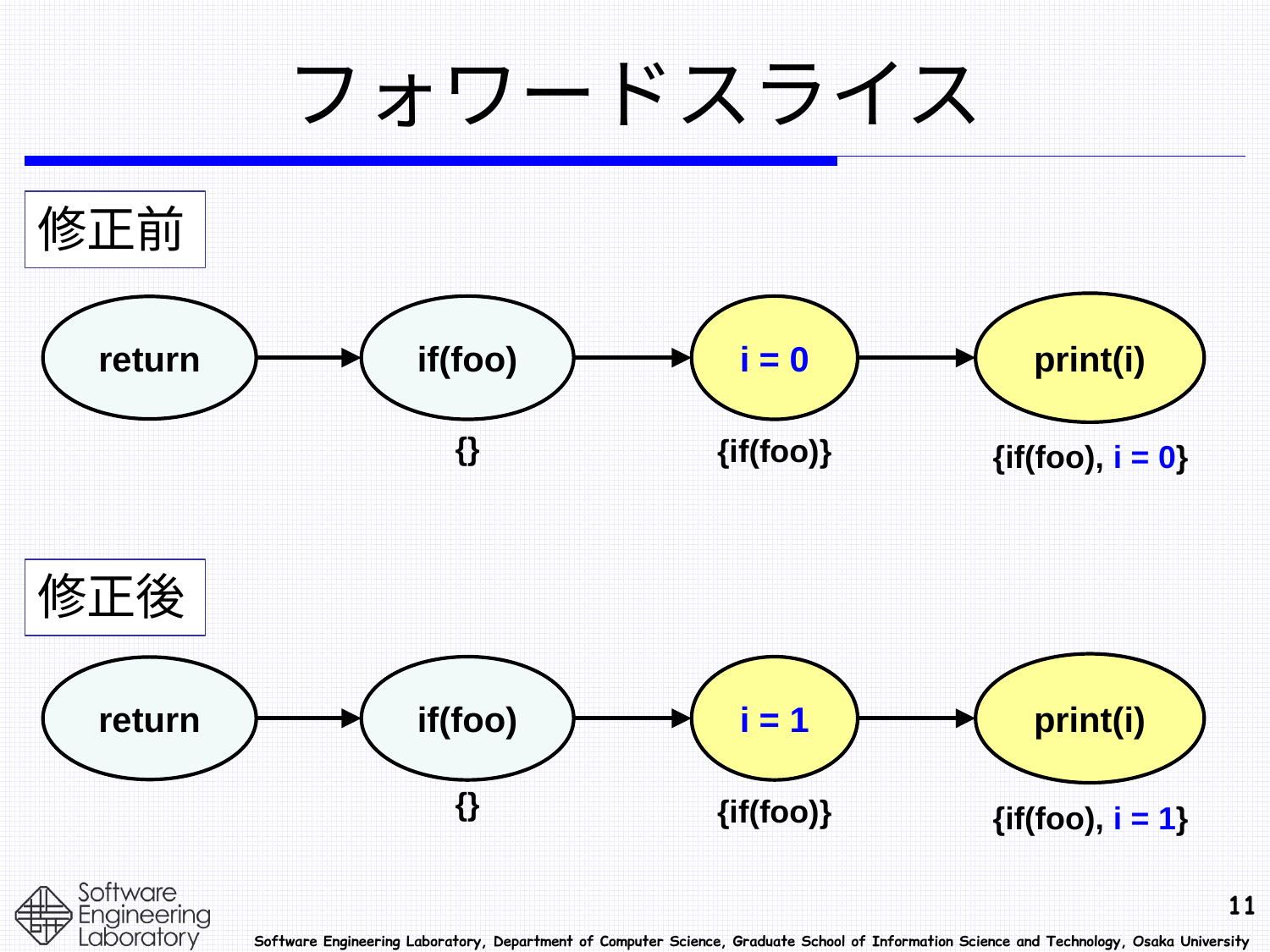

# フォワードスライス
修正前
print(i)
if(foo)
i = 0
return
{}
{if(foo)}
{if(foo), i = 0}
修正後
print(i)
if(foo)
i = 1
return
{}
{if(foo)}
{if(foo), i = 1}